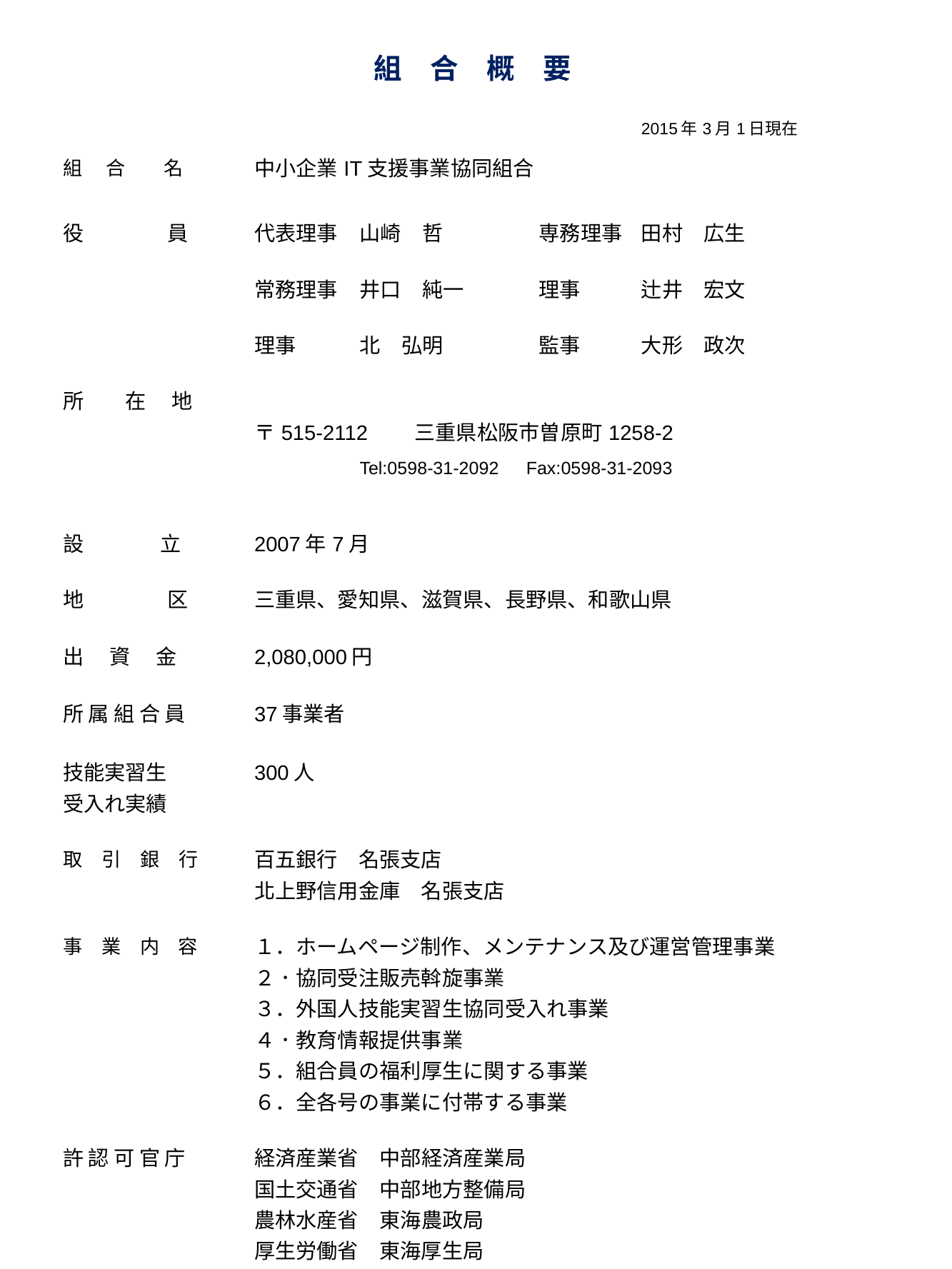

| 組　合　概　要 |  |  |  |  |  |  |  |
| --- | --- | --- | --- | --- | --- | --- | --- |
|  |  |  |  |  |  |  |  |
|  |  |  |  |  |  | 2015年3月1日現在 |  |
| 組　 合　　名 |  | 中小企業IT支援事業協同組合 |  |  |  |  |  |
|  |  |  |  |  |  |  |  |
| 役　　　　員 |  | 代表理事 | 山崎　哲 |  | 専務理事 | 田村　広生 |  |
|  |  |  |  |  |  |  |  |
|  |  | 常務理事 | 井口　純一 |  | 理事 | 辻井　宏文 |  |
|  |  |  |  |  |  |  |  |
|  |  | 理事 | 北　弘明 |  | 監事 | 大形　政次 |  |
|  |  |  |  |  |  |  |  |
| 所　　在　 地 |  |  |  |  |  |  |  |
|  |  | 〒515-2112　　三重県松阪市曽原町1258-2 |  |  |  |  |  |
|  |  |  | Tel:0598-31-2092　Fax:0598-31-2093 |  |  |  |  |
|  |  |  |  |  |  |  |  |
| 設　 　　立 |  | 2007年7月 |  |  |  |  |  |
|  |  |  |  |  |  |  |  |
| 地　　　　区 |  | 三重県、愛知県、滋賀県、長野県、和歌山県 |  |  |  |  |  |
|  |  |  |  |  |  |  |  |
| 出　 資　 金 |  | 2,080,000円 |  |  |  |  |  |
|  |  |  |  |  |  |  |  |
| 所 属 組 合 員 |  | 37事業者 |  |  |  |  |  |
|  |  |  |  |  |  |  |  |
| 技能実習生 |  | 300人 |  |  |  |  |  |
| 受入れ実績 |  |  |  |  |  |  |  |
|  |  |  |  |  |  |  |  |
| 取　引　銀　行 |  | 百五銀行　名張支店 |  |  |  |  |  |
|  |  | 北上野信用金庫　名張支店 |  |  |  |  |  |
|  |  |  |  |  |  |  |  |
| 事　業　内　容 |  | １．ホームページ制作、メンテナンス及び運営管理事業 |  |  |  |  |  |
|  |  | ２．協同受注販売斡旋事業 |  |  |  |  |  |
|  |  | ３．外国人技能実習生協同受入れ事業 |  |  |  |  |  |
|  |  | ４．教育情報提供事業 |  |  |  |  |  |
|  |  | ５．組合員の福利厚生に関する事業 |  |  |  |  |  |
|  |  | ６．全各号の事業に付帯する事業 |  |  |  |  |  |
|  |  |  |  |  |  |  |  |
| 許 認 可 官 庁 |  | 経済産業省　中部経済産業局 |  |  |  |  |  |
|  |  | 国土交通省　中部地方整備局 |  |  |  |  |  |
|  |  | 農林水産省　東海農政局 厚生労働省　東海厚生局 |  |  |  |  |  |
|  |  |  |  |  |  |  |  |